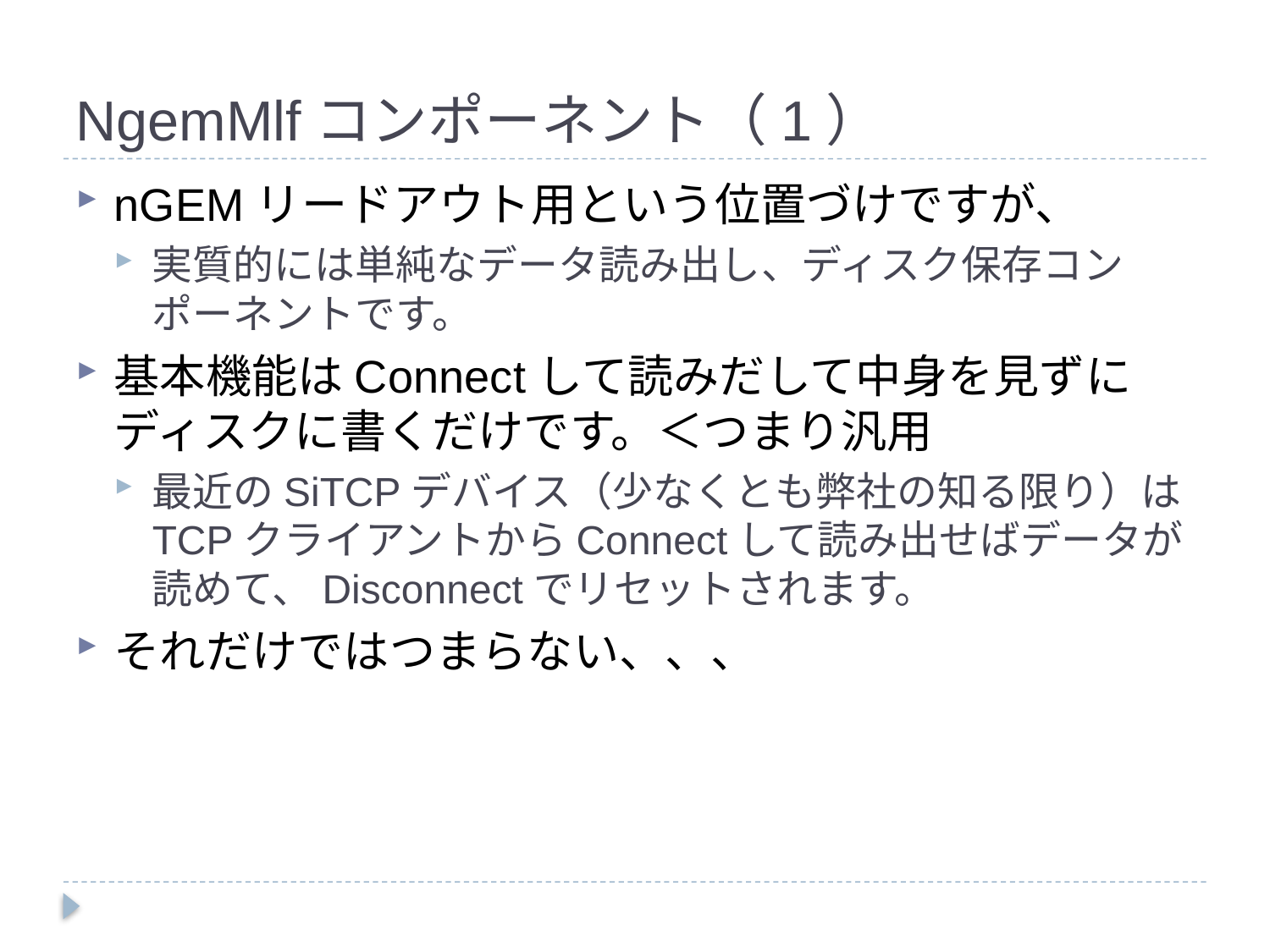

# NgemMlfコンポーネント（1）
nGEMリードアウト用という位置づけですが、
実質的には単純なデータ読み出し、ディスク保存コンポーネントです。
基本機能はConnectして読みだして中身を見ずにディスクに書くだけです。＜つまり汎用
最近のSiTCPデバイス（少なくとも弊社の知る限り）はTCPクライアントからConnectして読み出せばデータが読めて、Disconnectでリセットされます。
それだけではつまらない、、、